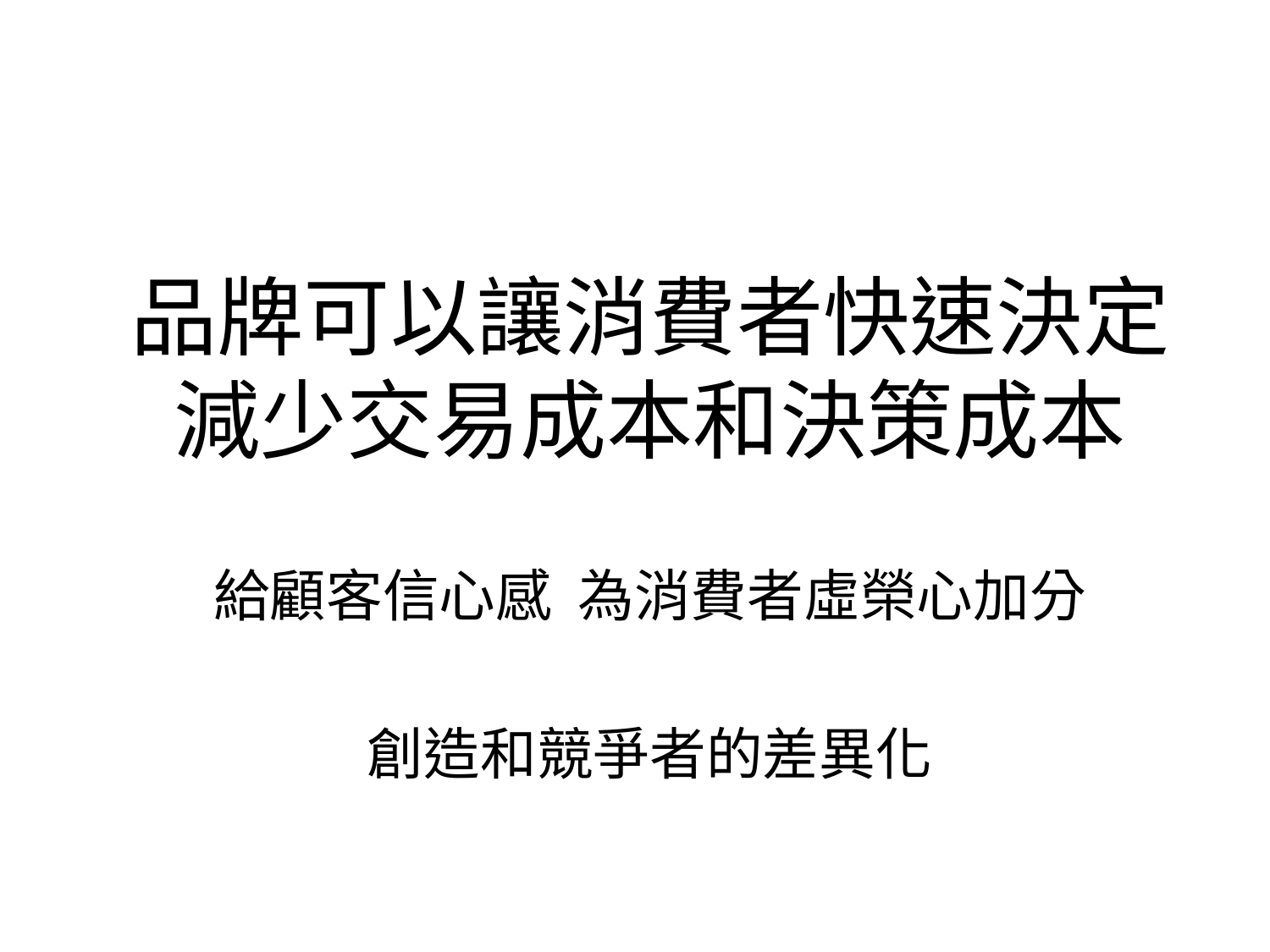

品牌可以讓消費者快速決定
減少交易成本和決策成本
給顧客信心感  為消費者虛榮心加分

創造和競爭者的差異化